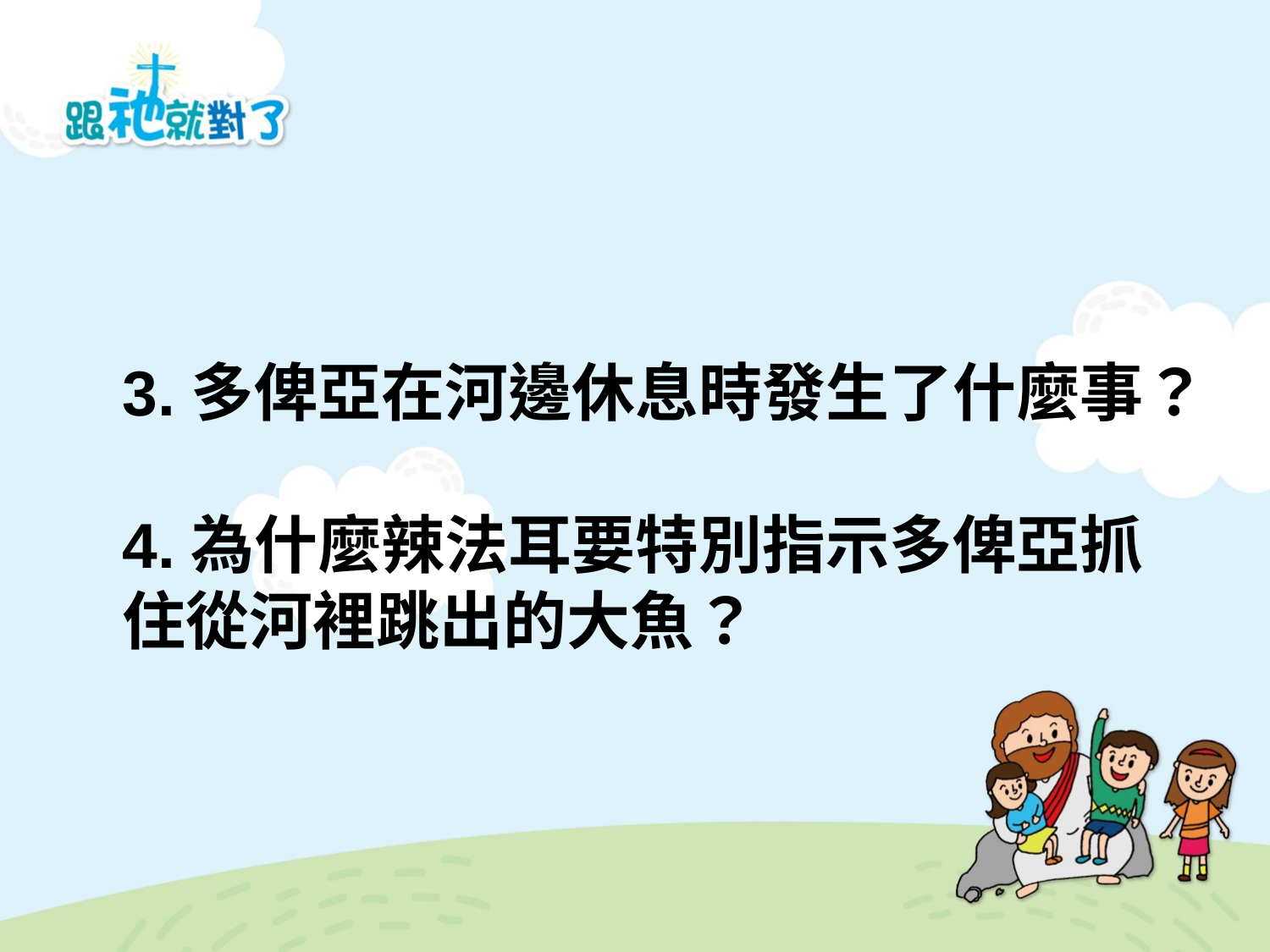

3.多俾亞在河邊休息時發生了什麼事？

4.為什麼辣法耳要特別指示多俾亞抓住從河裡跳出的大魚？